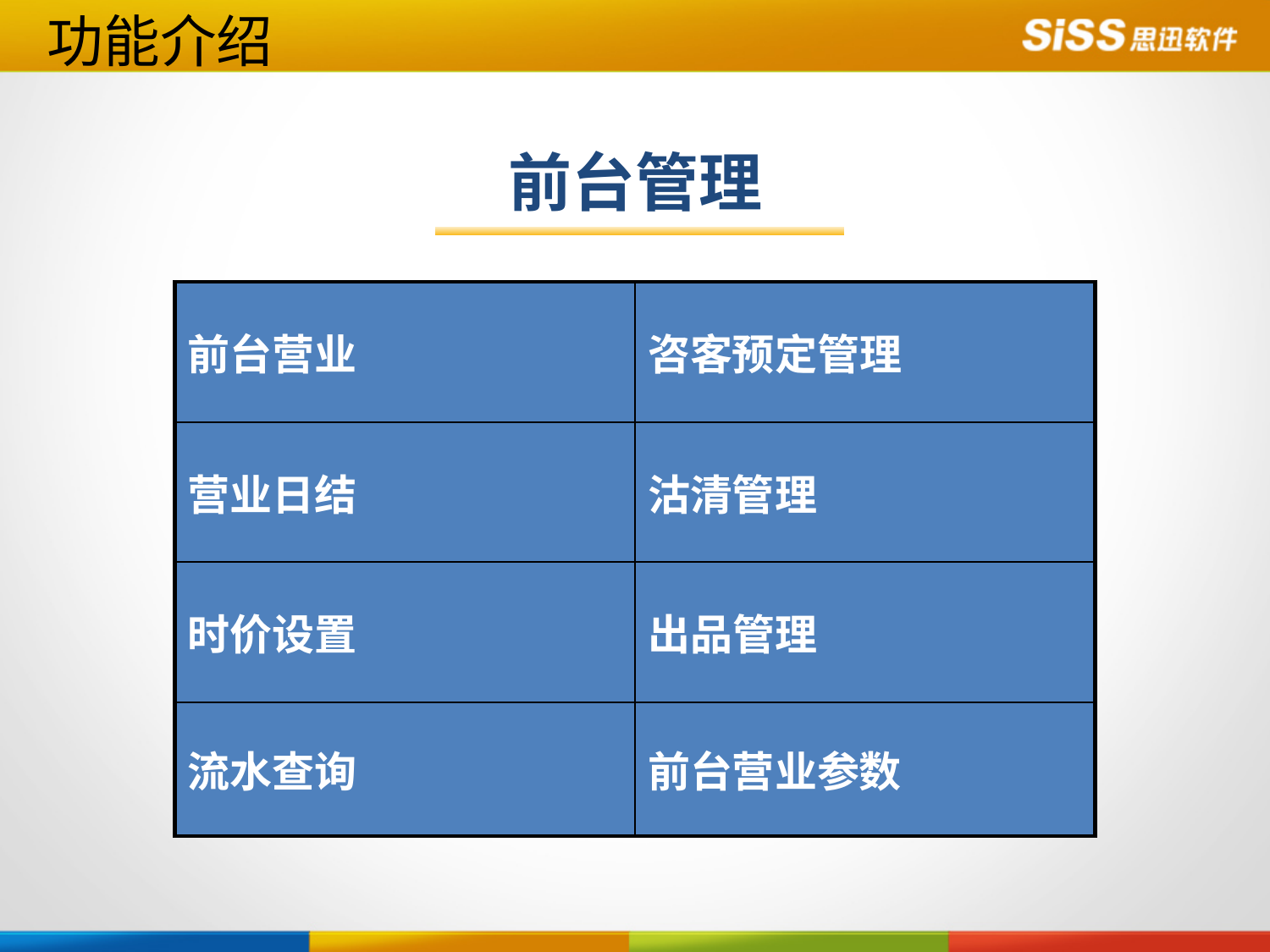

功能介绍
前台管理

| 前台营业 | 咨客预定管理 |
| --- | --- |
| 营业日结 | 沽清管理 |
| 时价设置 | 出品管理 |
| 流水查询 | 前台营业参数 |